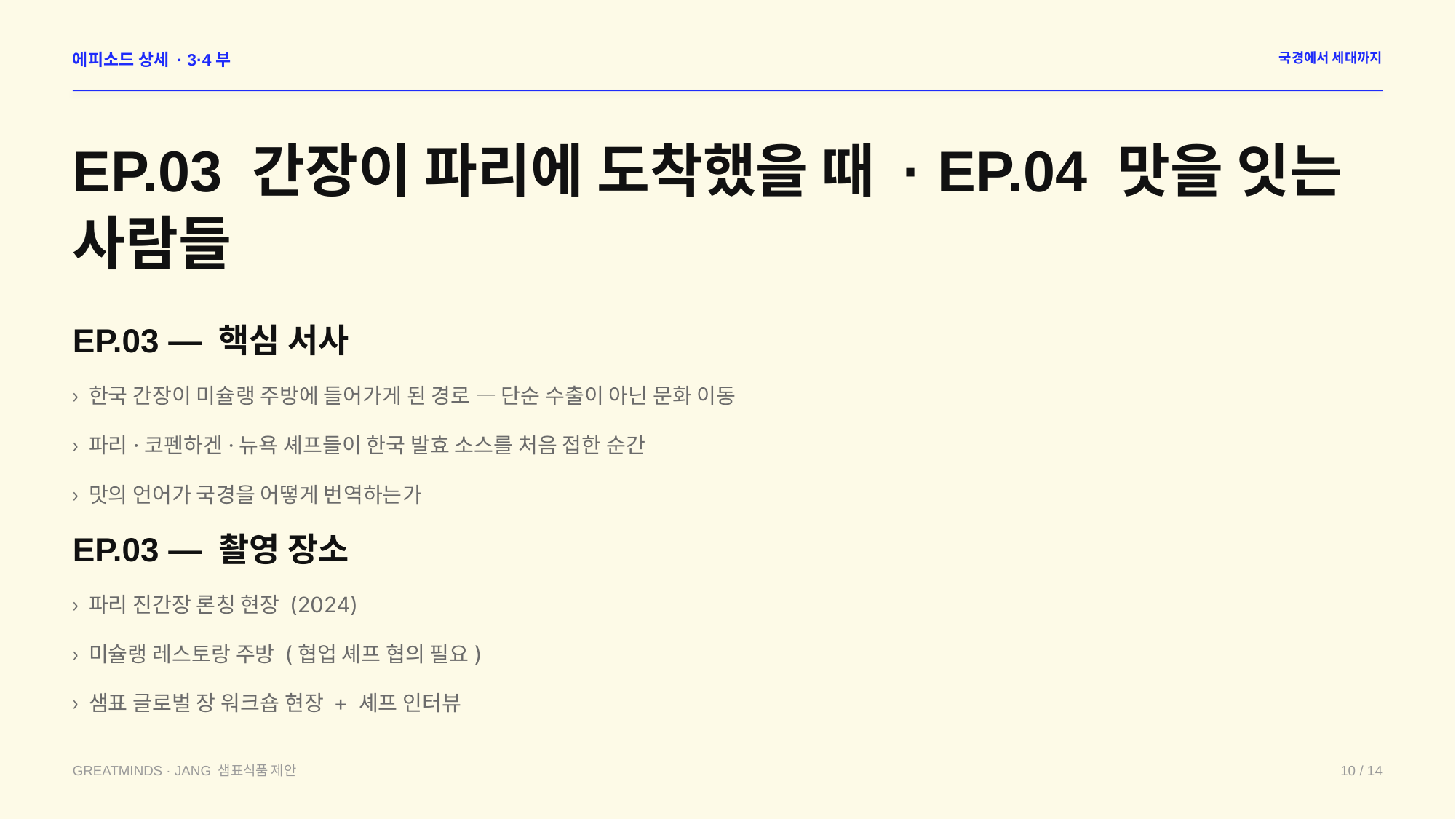

에피소드 상세 · 3·4부
국경에서 세대까지

EP.03 간장이 파리에 도착했을 때 · EP.04 맛을 잇는 사람들
EP.03 — 핵심 서사
› 한국 간장이 미슐랭 주방에 들어가게 된 경로 — 단순 수출이 아닌 문화 이동
› 파리·코펜하겐·뉴욕 셰프들이 한국 발효 소스를 처음 접한 순간
› 맛의 언어가 국경을 어떻게 번역하는가
EP.03 — 촬영 장소
› 파리 진간장 론칭 현장 (2024)
› 미슐랭 레스토랑 주방 (협업 셰프 협의 필요)
› 샘표 글로벌 장 워크숍 현장 + 셰프 인터뷰
GREATMINDS · JANG 샘표식품 제안
10 / 14